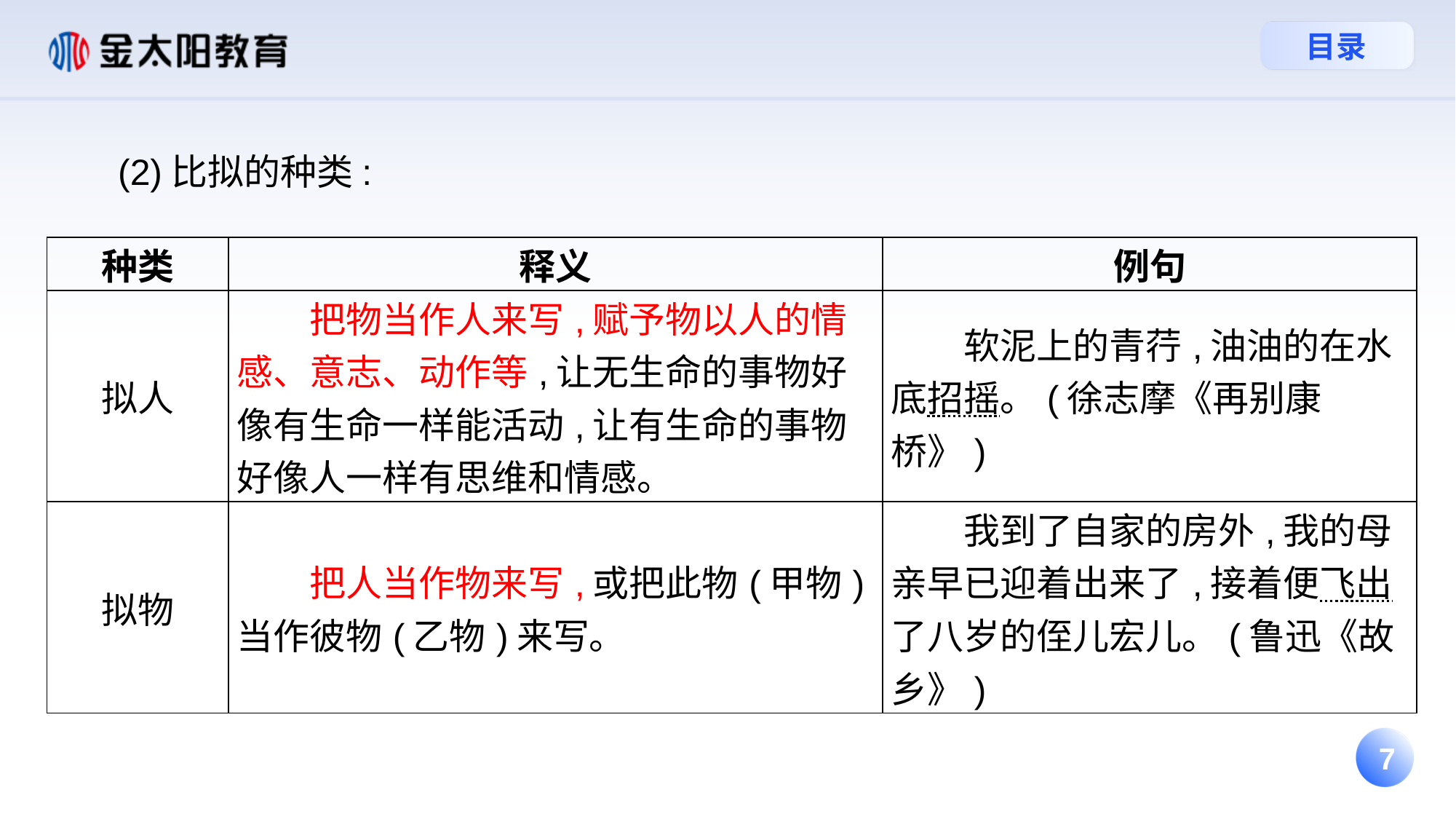

(2)比拟的种类:
| 种类 | 释义 | 例句 |
| --- | --- | --- |
| 拟人 | 把物当作人来写,赋予物以人的情感、意志、动作等,让无生命的事物好像有生命一样能活动,让有生命的事物好像人一样有思维和情感。 | 软泥上的青荇,油油的在水底招摇。(徐志摩《再别康桥》) |
| 拟物 | 把人当作物来写,或把此物(甲物)当作彼物(乙物)来写。 | 我到了自家的房外,我的母亲早已迎着出来了,接着便飞出了八岁的侄儿宏儿。(鲁迅《故乡》) |